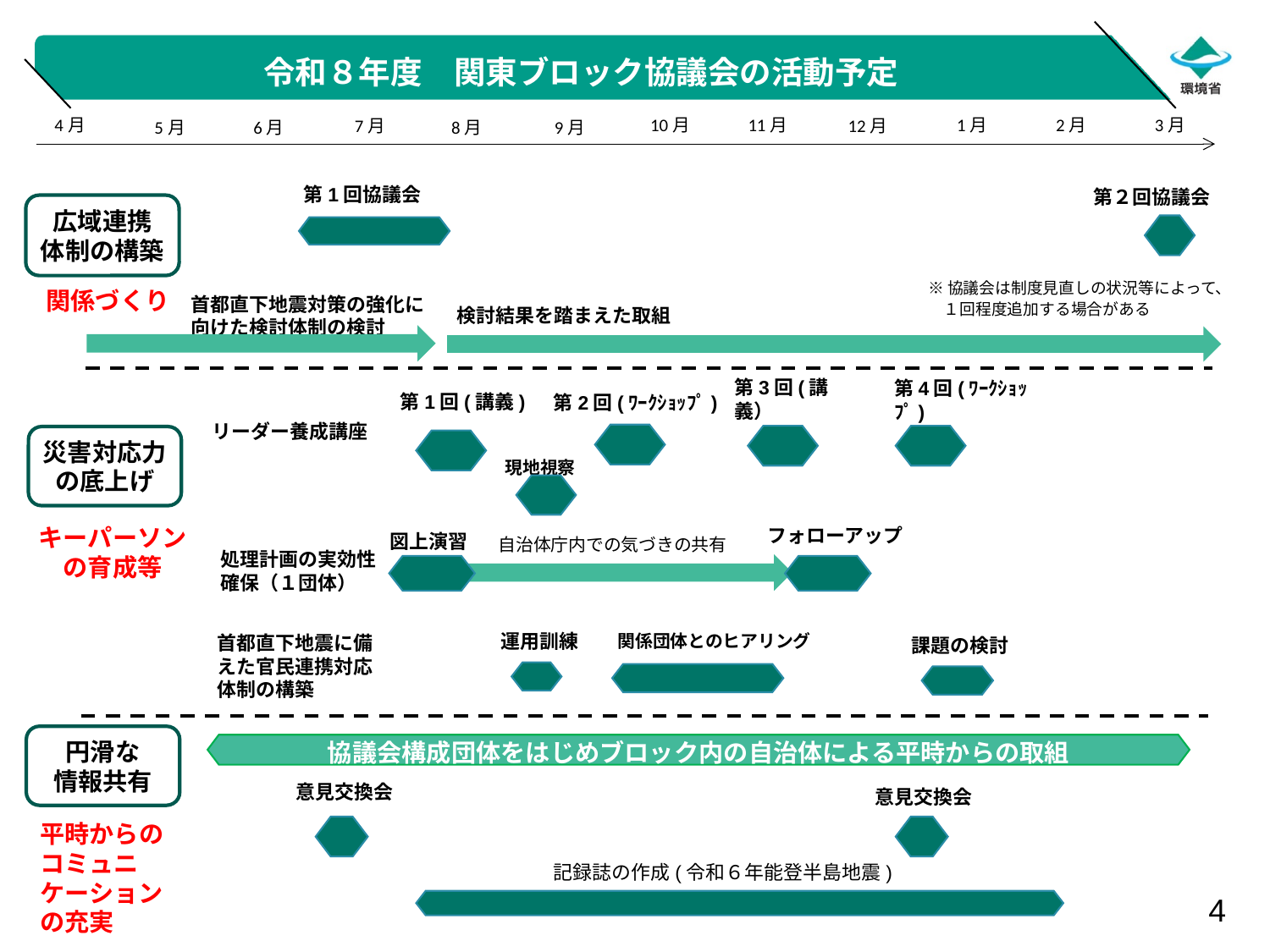

令和８年度　関東ブロック協議会の活動予定
4月
2月
3月
11月
10月
1月
12月
7月
5月
6月
8月
9月

第1回協議会
第２回協議会
広域連携
体制の構築

​※協議会は制度見直しの状況等によって​、
　１回程度追加する場合がある
関係づくり
検討結果を踏まえた取組
首都直下地震対策の強化に向けた検討体制の検討
第3回(講義）
第1回(講義)

第2回(ﾜｰｸｼｮｯﾌﾟ)

第4回(ﾜｰｸｼｮｯﾌﾟ)

リーダー養成講座

災害対応力の底上げ

現地視察

キーパーソン
の育成等
フォローアップ
図上演習
自治体庁内での気づきの共有
処理計画の実効性確保（１団体）

関係団体とのヒアリング
運用訓練
課題の検討

首都直下地震に備えた官民連携対応体制の構築

関係団へ

円滑な
情報共有
協議会構成団体をはじめブロック内の自治体による平時からの取組
意見交換会
意見交換会

記録誌の作成(令和６年能登半島地震)
平時からのコミュニケーションの充実